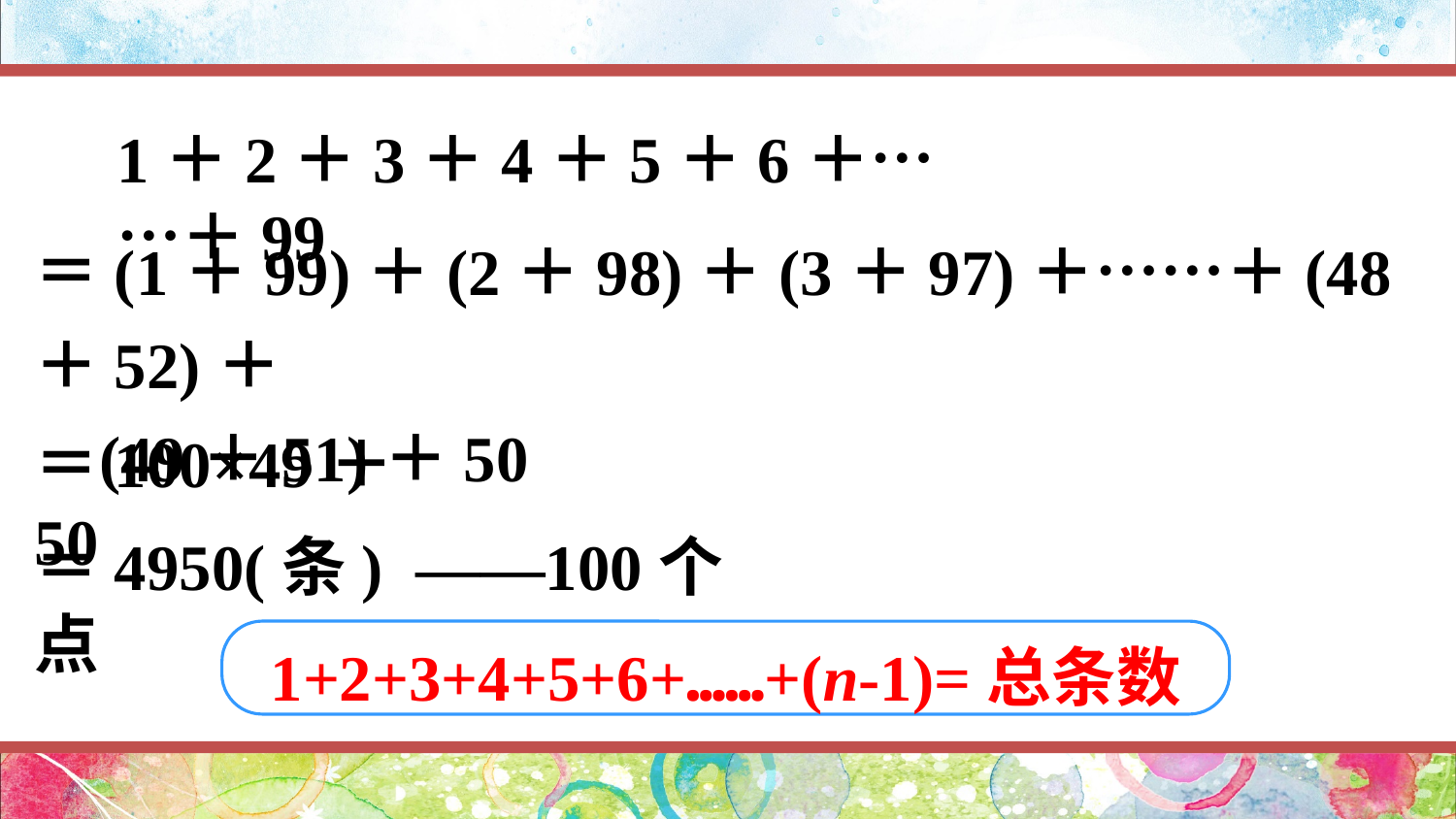

1＋2＋3＋4＋5＋6＋……＋99
＝(1＋99)＋(2＋98)＋(3＋97)＋……＋(48＋52)＋
    (49＋51)＋50
＝100×49＋50
＝4950(条)  ——100个点
1+2+3+4+5+6+……+(n-1)=总条数